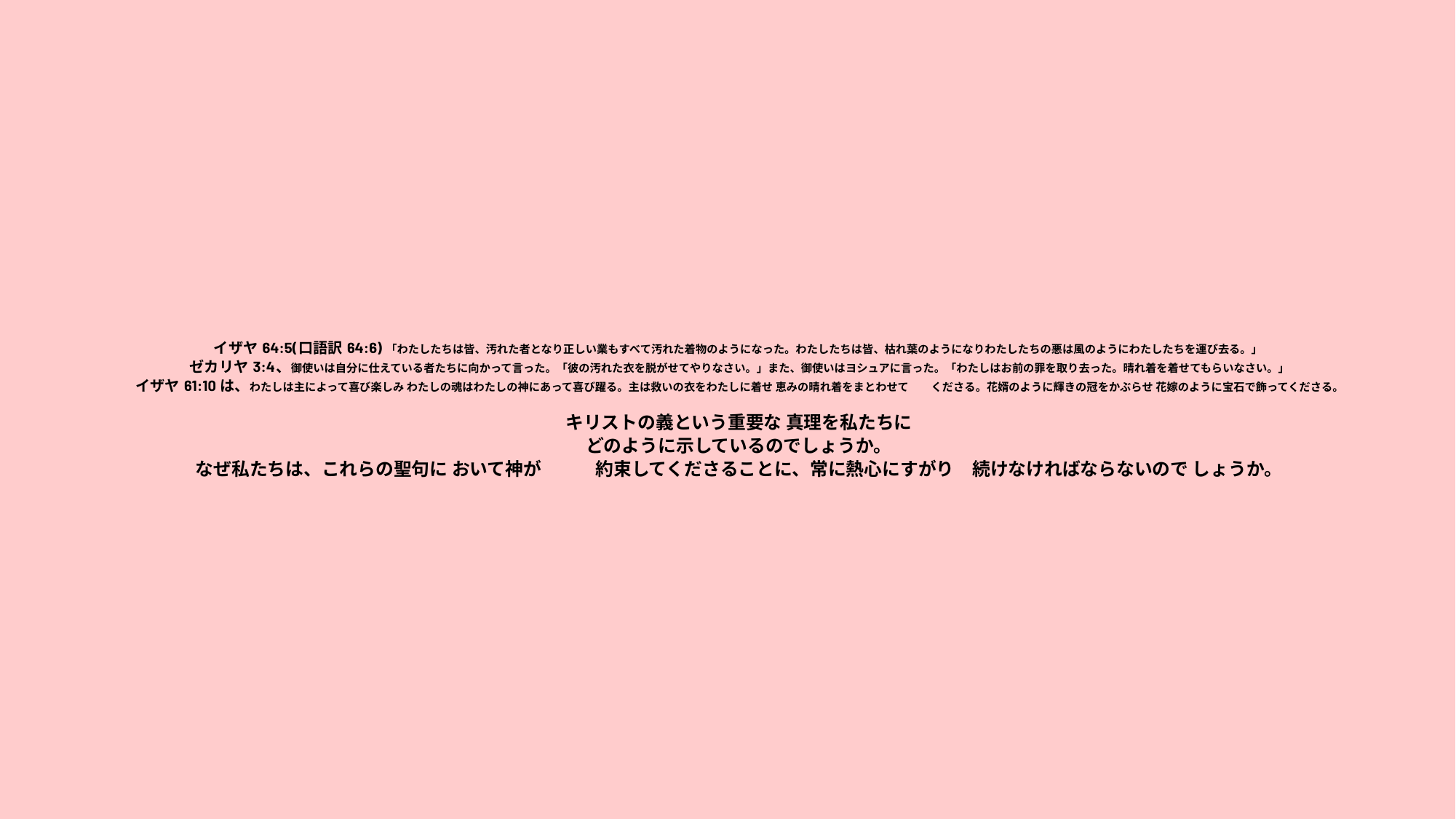

# イザヤ 64:5(口語訳 64:6) 「わたしたちは皆、汚れた者となり正しい業もすべて汚れた着物のようになった。わたしたちは皆、枯れ葉のようになりわたしたちの悪は風のようにわたしたちを運び去る。」 ゼカリヤ 3:4、御使いは自分に仕えている者たちに向かって言った。「彼の汚れた衣を脱がせてやりなさい。」また、御使いはヨシュアに言った。「わたしはお前の罪を取り去った。晴れ着を着せてもらいなさい。」 イザヤ 61:10 は、わたしは主によって喜び楽しみ わたしの魂はわたしの神にあって喜び躍る。主は救いの衣をわたしに着せ 恵みの晴れ着をまとわせて　　くださる。花婿のように輝きの冠をかぶらせ 花嫁のように宝石で飾ってくださる。 　 キリストの義という重要な 真理を私たちに どのように示しているのでしょうか。 なぜ私たちは、これらの聖句に おいて神が　　　約束してくださることに、常に熱心にすがり　続けなければならないので しょうか。